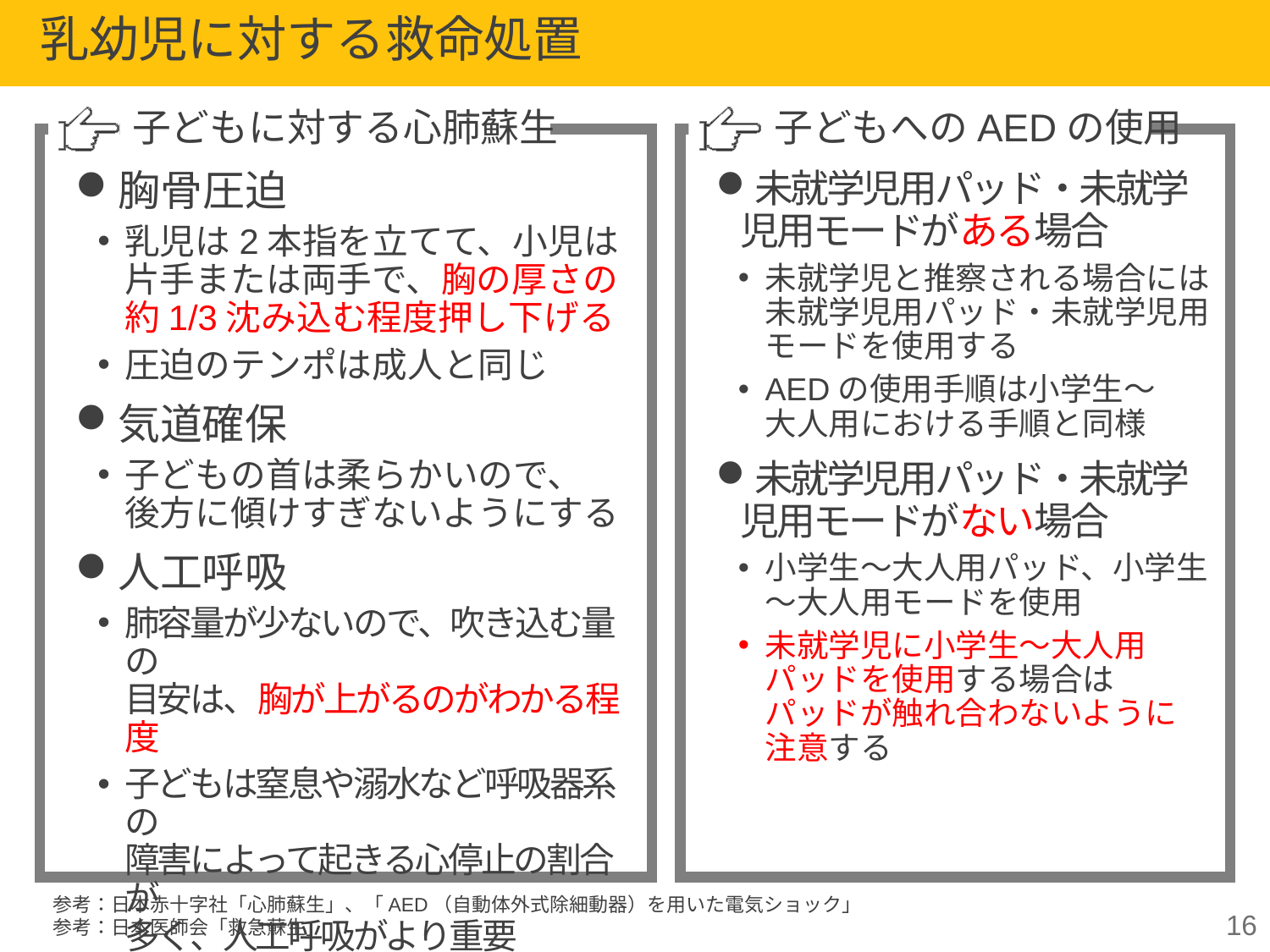

# 乳幼児に対する救命処置

子どもに対する心肺蘇生

胸骨圧迫
乳児は2本指を立てて、小児は
片手または両手で、胸の厚さの
約1/3沈み込む程度押し下げる
圧迫のテンポは成人と同じ
気道確保
子どもの首は柔らかいので、
後方に傾けすぎないようにする
人工呼吸
肺容量が少ないので、吹き込む量の
目安は、胸が上がるのがわかる程度
子どもは窒息や溺水など呼吸器系の
障害によって起きる心停止の割合が
多く、人工呼吸がより重要

子どもへのAEDの使用

未就学児用パッド・未就学児用モードがある場合
未就学児と推察される場合には未就学児用パッド・未就学児用モードを使用する
AEDの使用手順は小学生～
大人用における手順と同様
未就学児用パッド・未就学児用モードがない場合
小学生～大人用パッド、小学生～大人用モードを使用
未就学児に小学生～大人用
パッドを使用する場合は
パッドが触れ合わないように
注意する

参考：日本赤十字社「心肺蘇生」、「AED（自動体外式除細動器）を用いた電気ショック」
参考：日本医師会「救急蘇生」
16